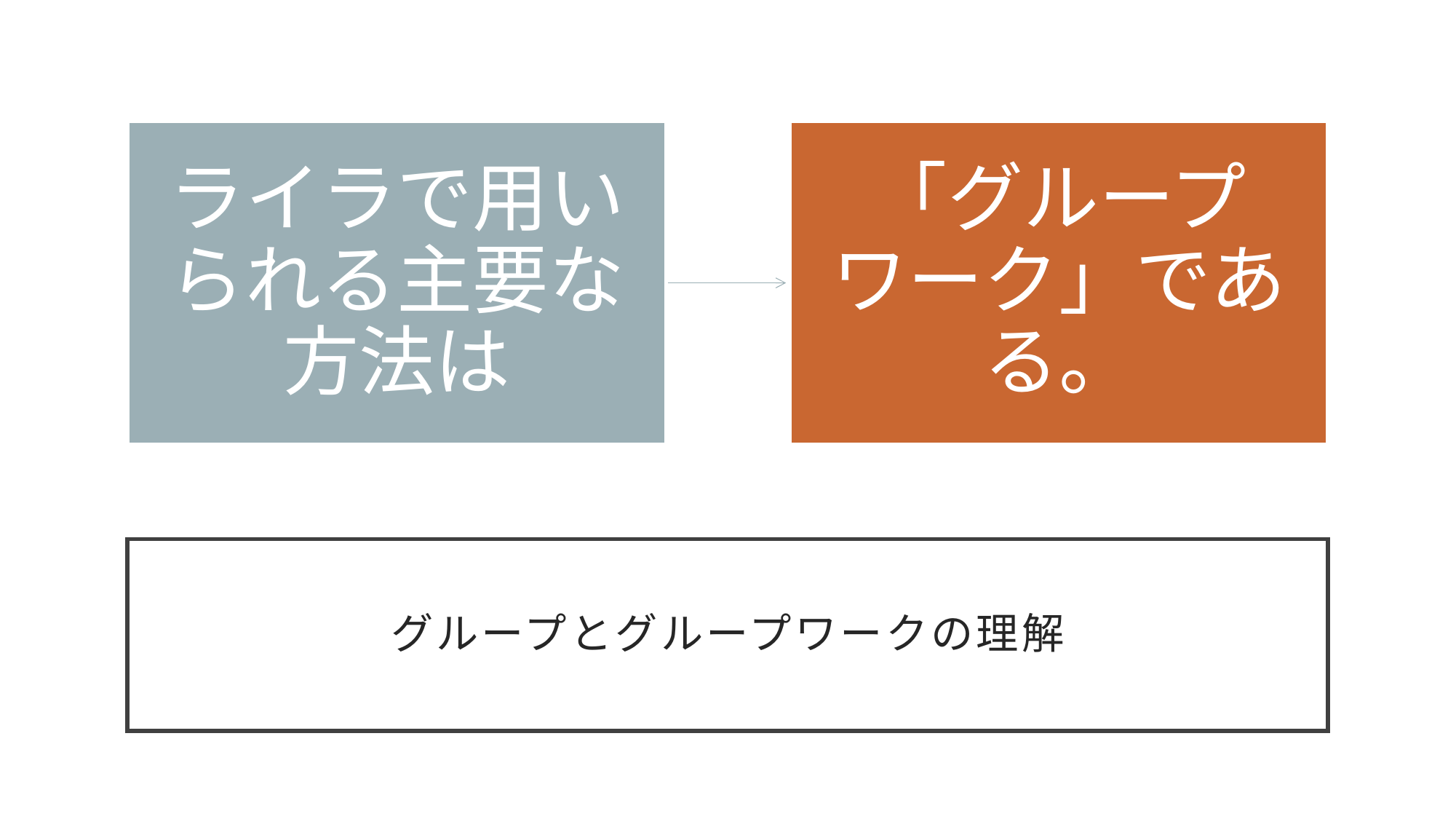

ライラで用いられる主要な方法は
「グループワーク」である。
# グループとグループワークの理解